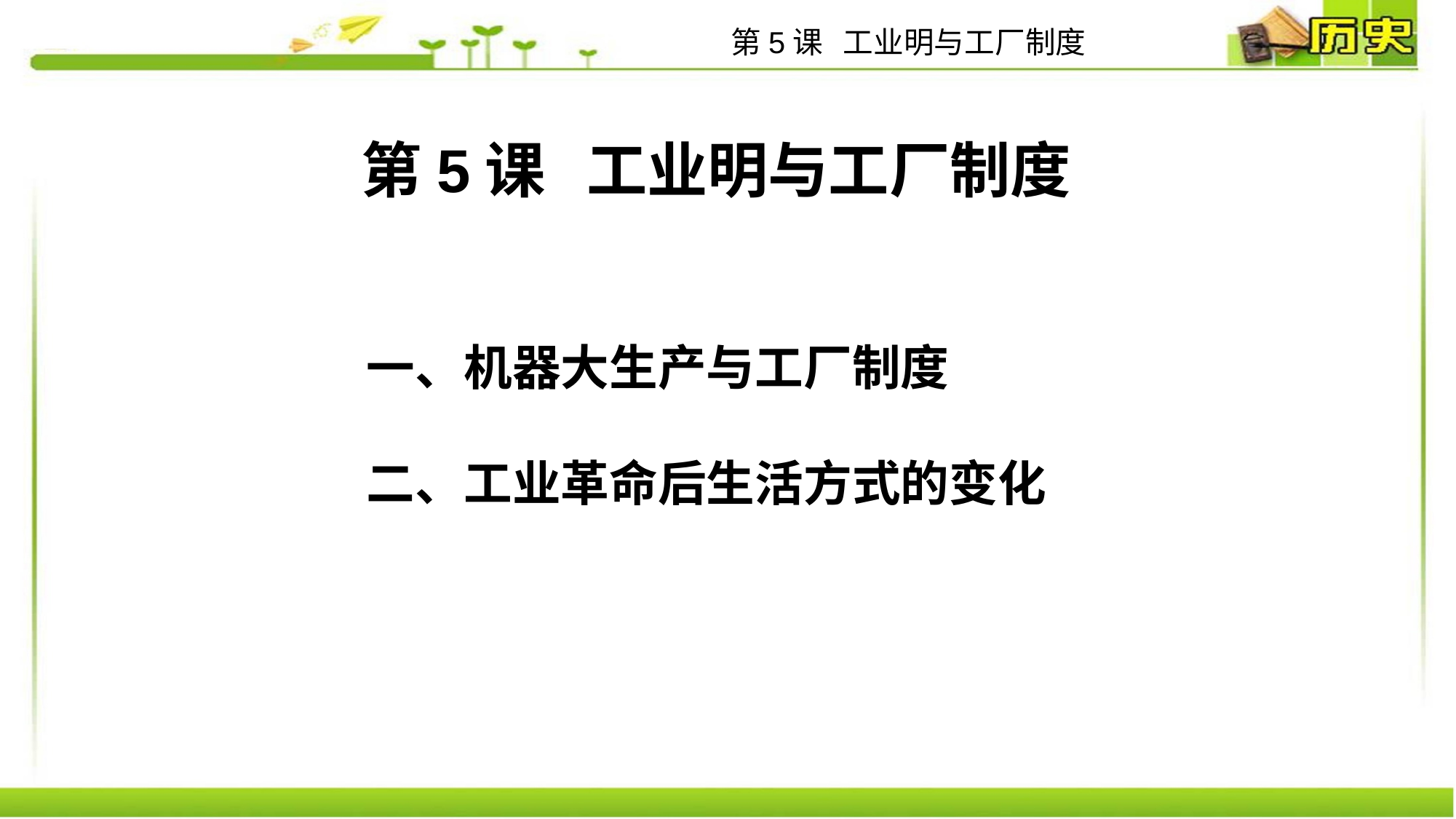

第5课   工业明与工厂制度
第5课   工业明与工厂制度
一、机器大生产与工厂制度

二、工业革命后生活方式的变化